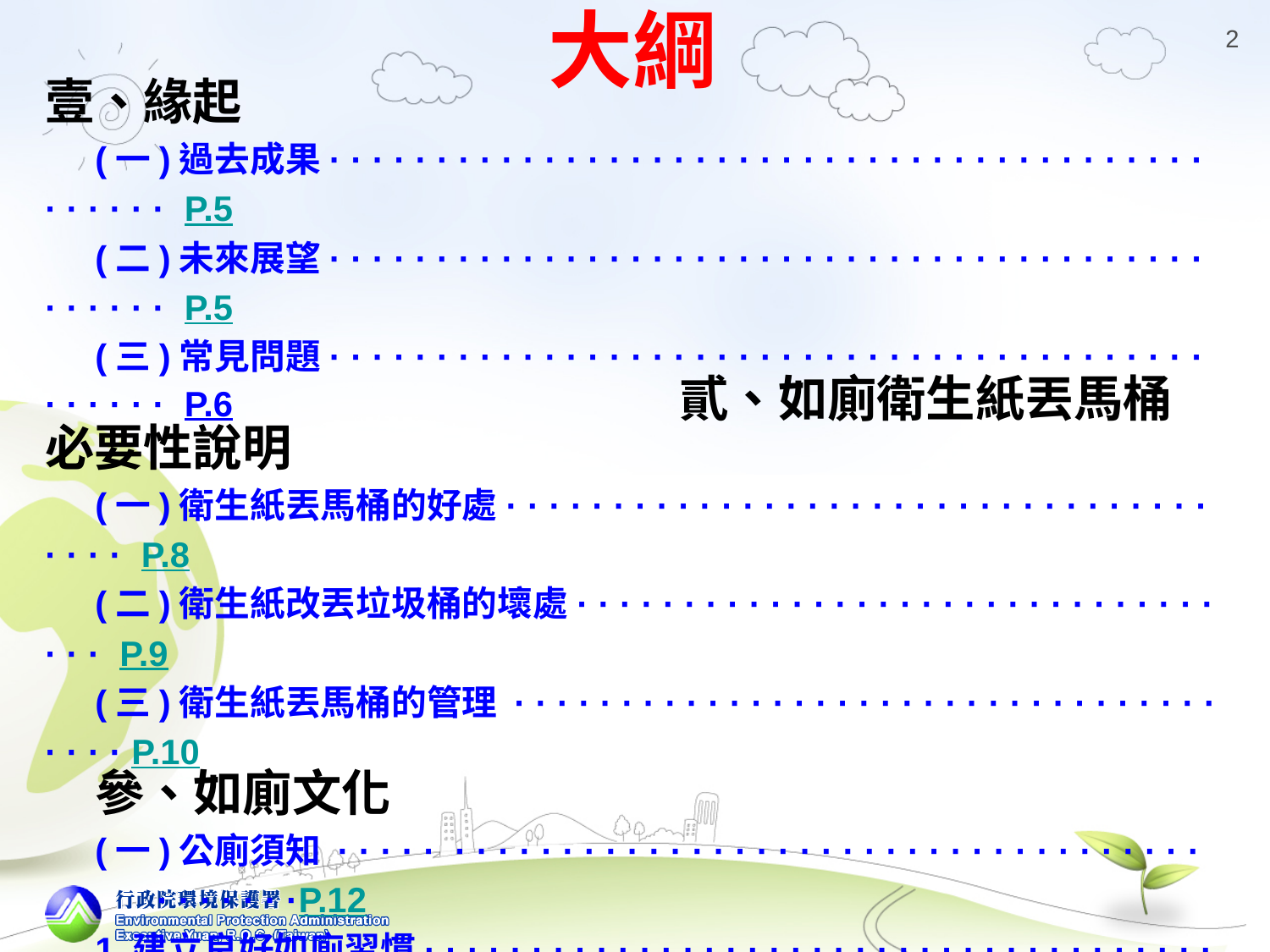

2
# 大綱
壹、緣起
(一)過去成果· · · · · · · · · · · · · · · · · · · · · · · · · · · · · · · · · · · · · · · · · · · · · · ·  P.5
(二)未來展望· · · · · · · · · · · · · · · · · · · · · · · · · · · · · · · · · · · · · · · · · · · · · · ·  P.5
(三)常見問題· · · · · · · · · · · · · · · · · · · · · · · · · · · · · · · · · · · · · · · · · · · · · · ·  P.6                                             貳、如廁衛生紙丟馬桶必要性說明
(一)衛生紙丟馬桶的好處· · · · · · · · · · · · · · · · · · · · · · · · · · · · · · · · · · · · ·  P.8
(二)衛生紙改丟垃圾桶的壞處· · · · · · · · · · · · · · · · · · · · · · · · · · · · · · · · ·  P.9
(三)衛生紙丟馬桶的管理 · · · · · · · · · · · · · · · · · · · · · · · · · · · · · · · · · · · · · P.10
參、如廁文化
(一)公廁須知 · · · · ·  · · · · · · · · · · · · · · · · · · · · · · · · · · · · · · · · · · · · · · · · · ·P.12
1.建立良好如廁習慣· · · · · · · · · · · · · · · · · · · · · · · · · · · · · · · · · · · · · · · · · ·P.12
2.設立明顯廁所標示· · · · · · · · · · · · · · · · · · · · · · · · · · · · · · · · · · · · · · · · · ·P.14
3.妥適張貼公廁文宣· · · · · · · · · · · · · · · · · · · · · · · · · · · · · · · · · · · · · · · · · ·P.15
4.善用公廁電子資訊· · · · · · · · · · · · · · · · · · · · · · · · · · · · · · · · · · · · · · · · · ·P.16